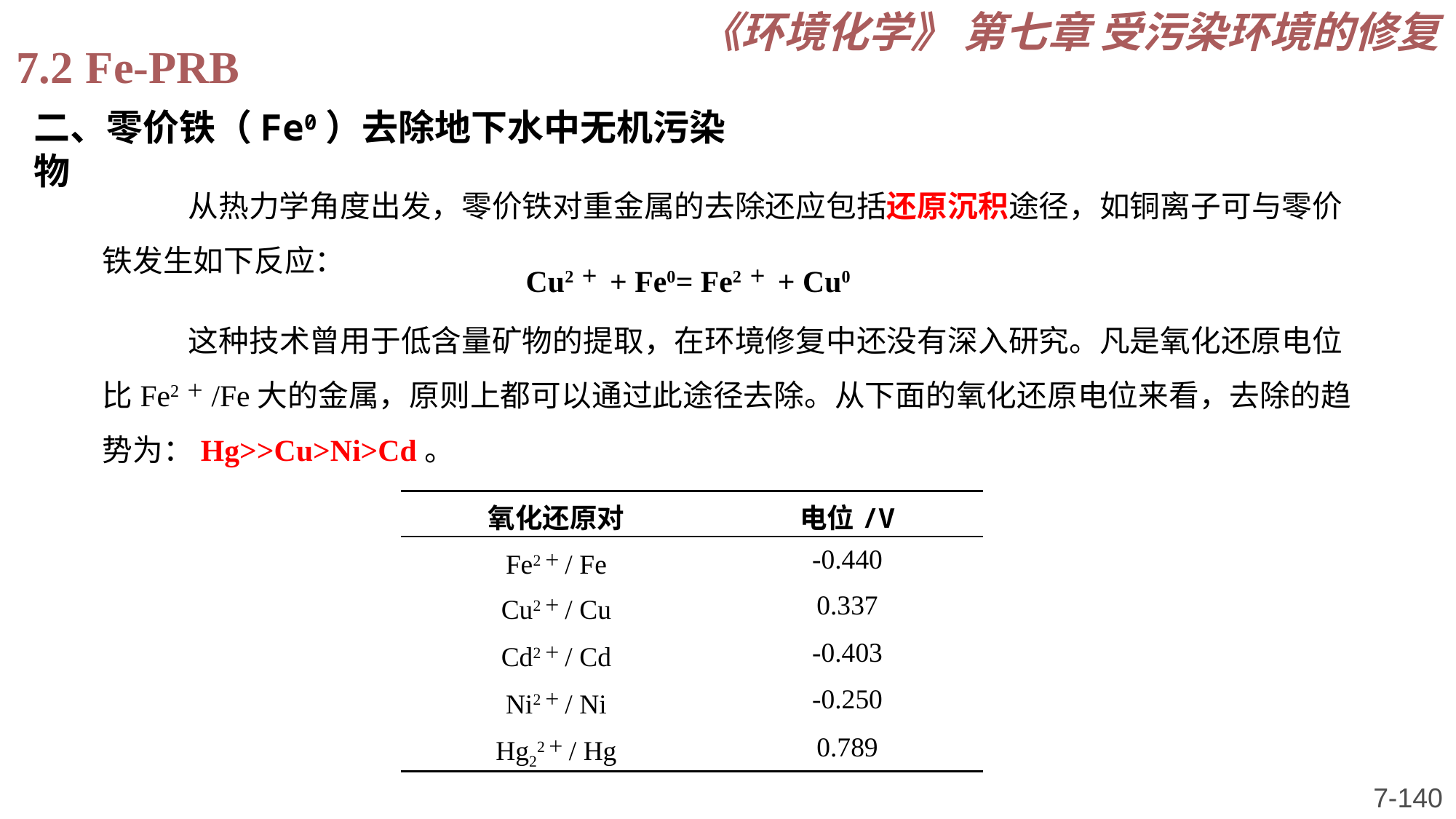

《环境化学》 第七章 受污染环境的修复
7.2 Fe-PRB
二、零价铁（Fe0）去除地下水中无机污染物
从热力学角度出发，零价铁对重金属的去除还应包括还原沉积途径，如铜离子可与零价铁发生如下反应：
Cu2＋ + Fe0= Fe2＋ + Cu0
这种技术曾用于低含量矿物的提取，在环境修复中还没有深入研究。凡是氧化还原电位比Fe2＋/Fe大的金属，原则上都可以通过此途径去除。从下面的氧化还原电位来看，去除的趋势为：Hg>>Cu>Ni>Cd。
| 氧化还原对 | 电位/V |
| --- | --- |
| Fe2＋/ Fe | -0.440 |
| Cu2＋/ Cu | 0.337 |
| Cd2＋/ Cd | -0.403 |
| Ni2＋/ Ni | -0.250 |
| Hg22＋/ Hg | 0.789 |
7-140